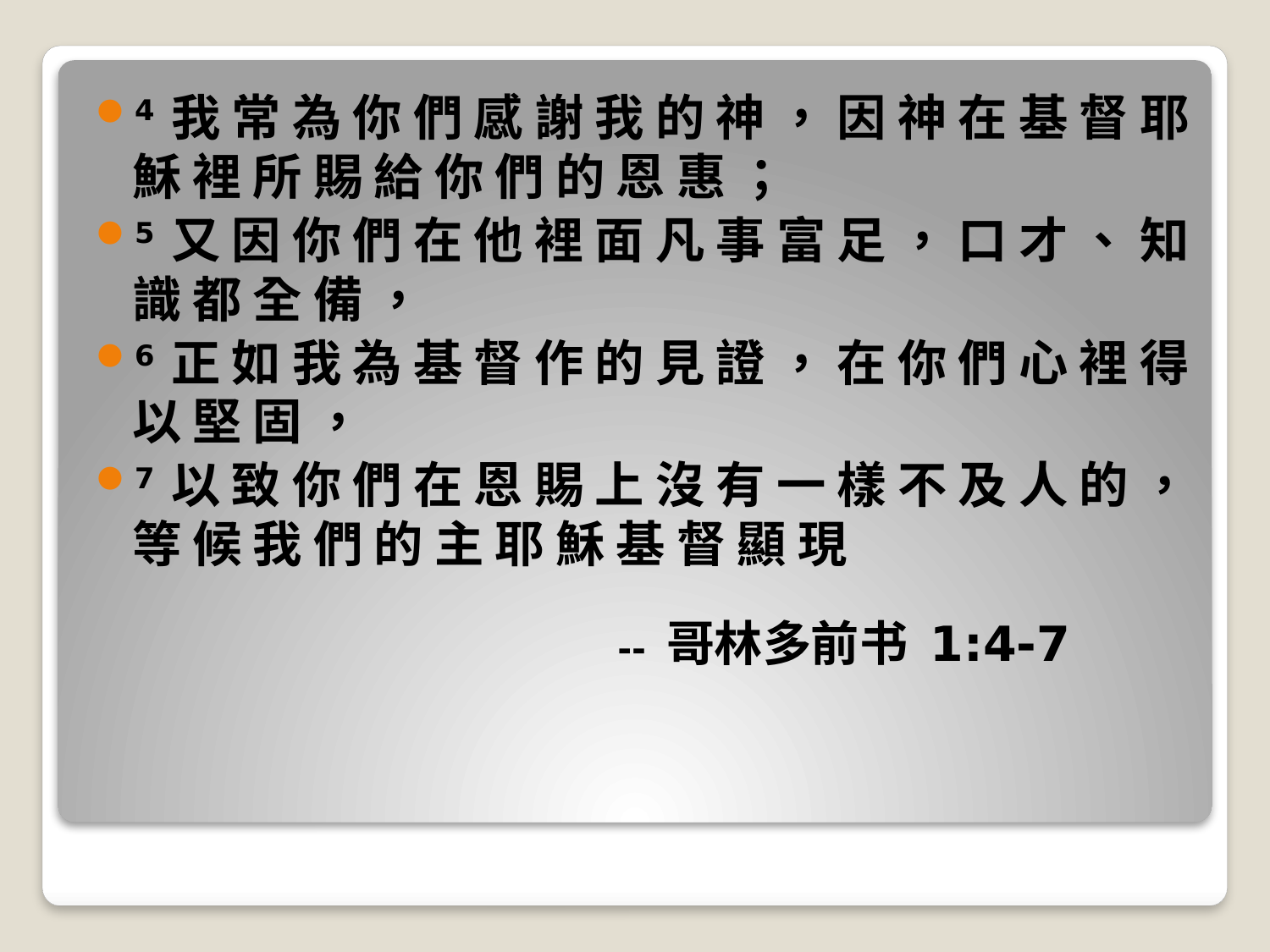

4 我 常 為 你 們 感 謝 我 的 神 ， 因 神 在 基 督 耶 穌 裡 所 賜 給 你 們 的 恩 惠 ；
5 又 因 你 們 在 他 裡 面 凡 事 富 足 ， 口 才 、 知 識 都 全 備 ，
6 正 如 我 為 基 督 作 的 見 證 ， 在 你 們 心 裡 得 以 堅 固 ，
7 以 致 你 們 在 恩 賜 上 沒 有 一 樣 不 及 人 的 ， 等 候 我 們 的 主 耶 穌 基 督 顯 現

# -- 哥林多前书 1:4-7